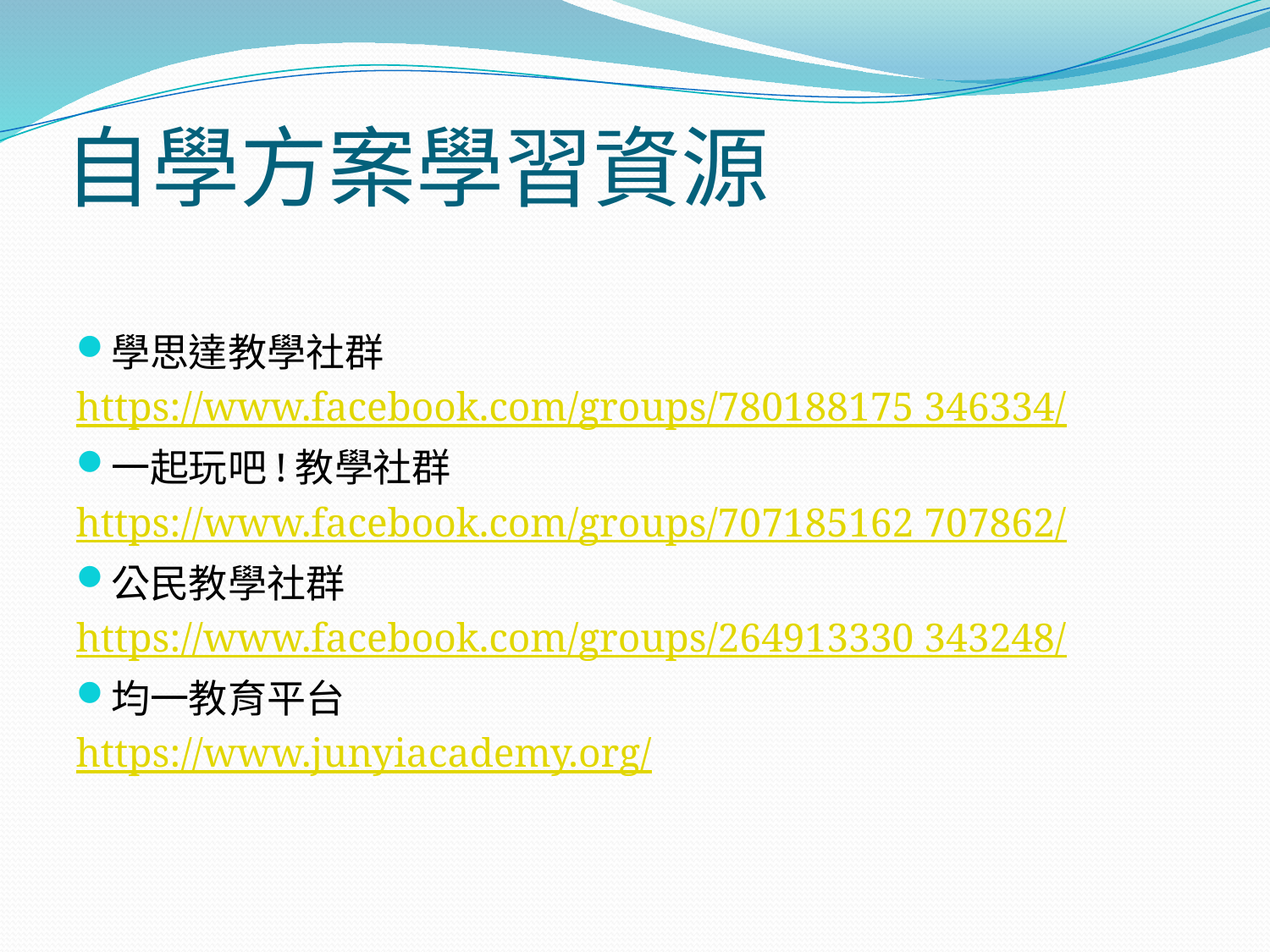

# 自學方案學習資源
學思達教學社群
https://www.facebook.com/groups/780188175 346334/
一起玩吧!教學社群
https://www.facebook.com/groups/707185162 707862/
公民教學社群
https://www.facebook.com/groups/264913330 343248/
均一教育平台
https://www.junyiacademy.org/